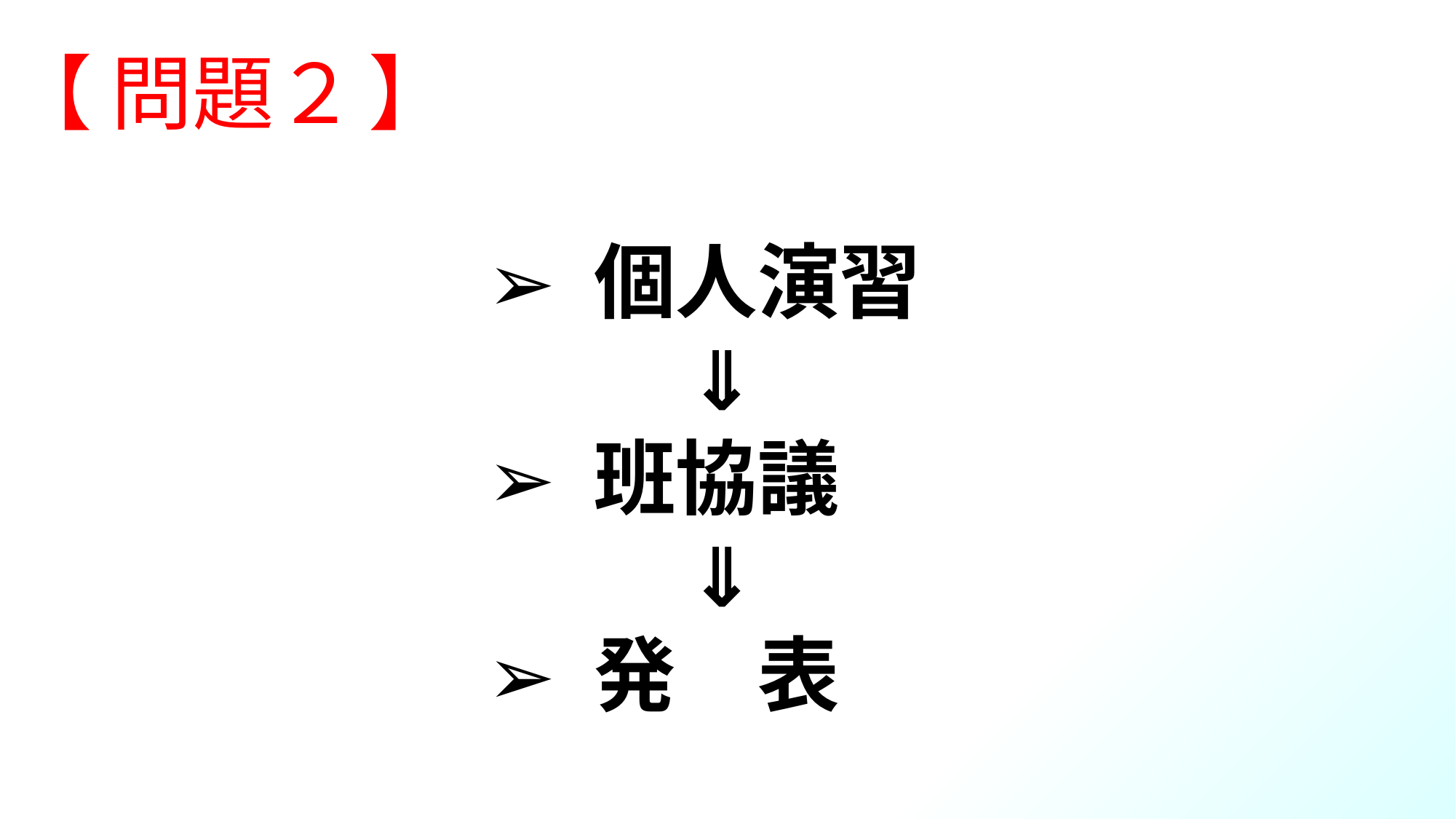

【 問題２ 】
➢ 個人演習
　　  ⇓
➢ 班協議
　　  ⇓
➢ 発　表